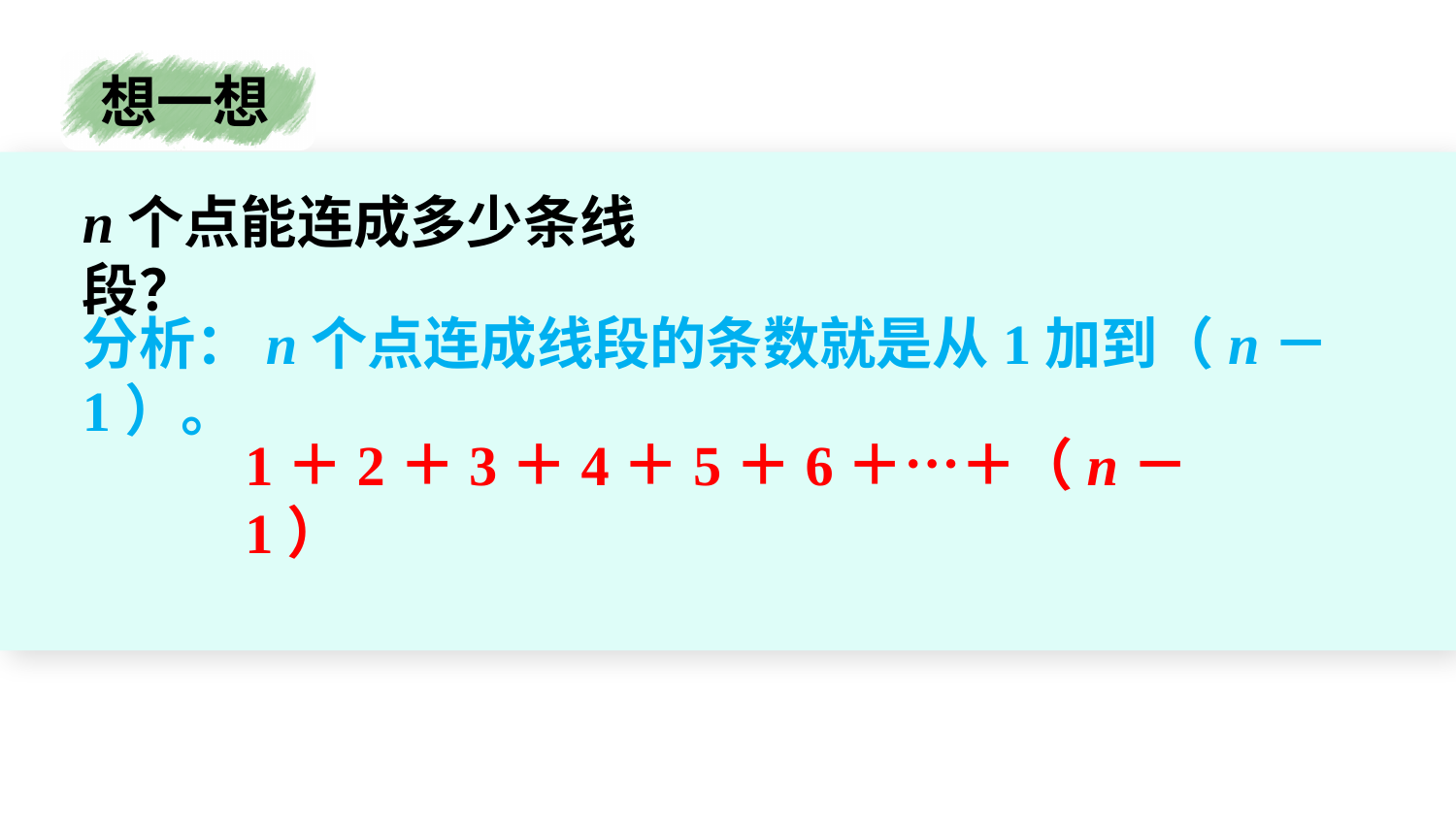

添加文本
想一想
n个点能连成多少条线段？
分析：n个点连成线段的条数就是从1加到（n－1）。
1＋2＋3＋4＋5＋6＋…＋（n－1）